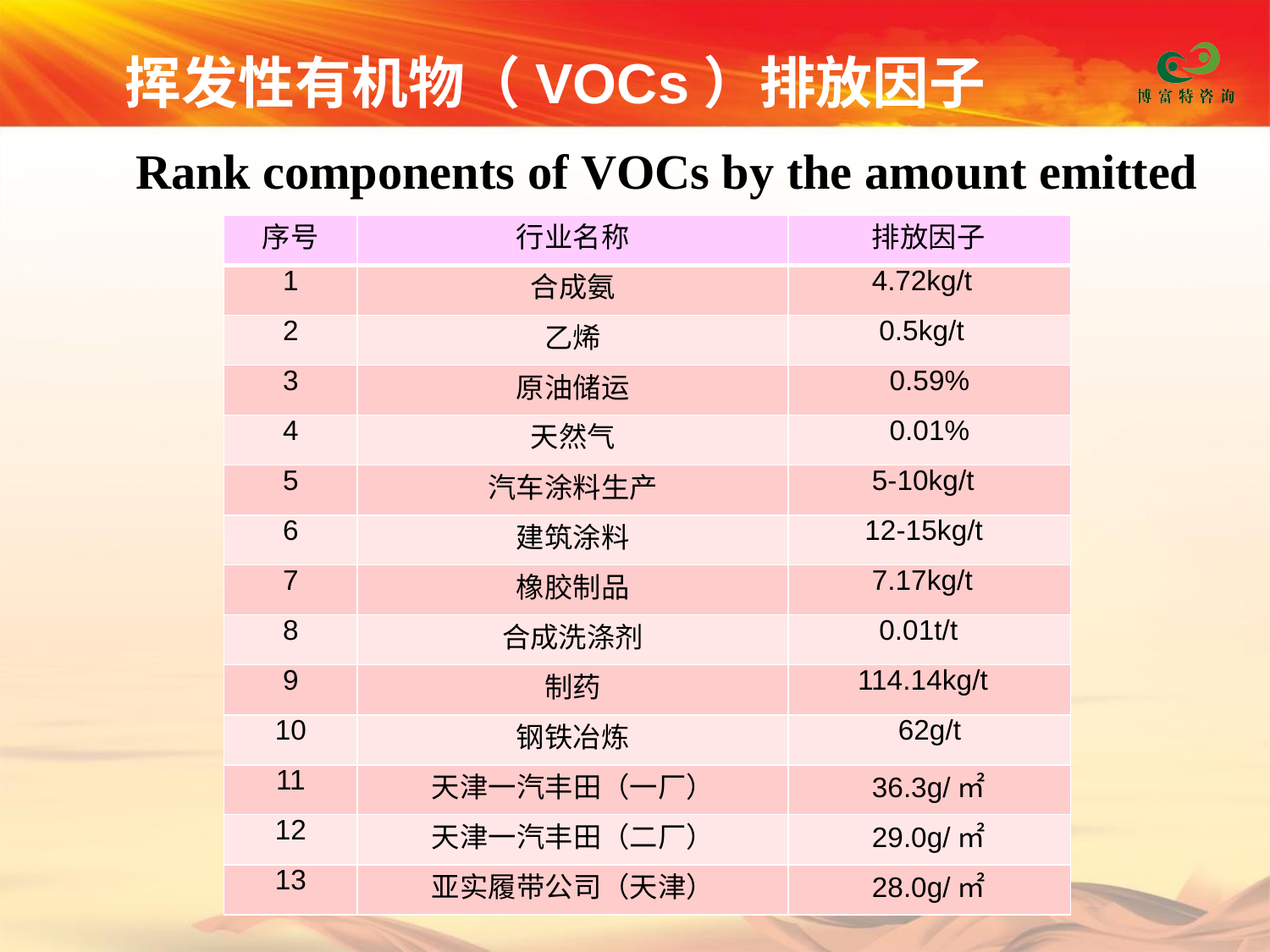

# 挥发性有机物（VOCs）排放因子
Rank components of VOCs by the amount emitted
| 序号 | 行业名称 | 排放因子 |
| --- | --- | --- |
| 1 | 合成氨 | 4.72kg/t |
| 2 | 乙烯 | 0.5kg/t |
| 3 | 原油储运 | 0.59% |
| 4 | 天然气 | 0.01% |
| 5 | 汽车涂料生产 | 5-10kg/t |
| 6 | 建筑涂料 | 12-15kg/t |
| 7 | 橡胶制品 | 7.17kg/t |
| 8 | 合成洗涤剂 | 0.01t/t |
| 9 | 制药 | 114.14kg/t |
| 10 | 钢铁冶炼 | 62g/t |
| 11 | 天津一汽丰田（一厂） | 36.3g/㎡ |
| 12 | 天津一汽丰田（二厂） | 29.0g/㎡ |
| 13 | 亚实履带公司（天津） | 28.0g/㎡ |